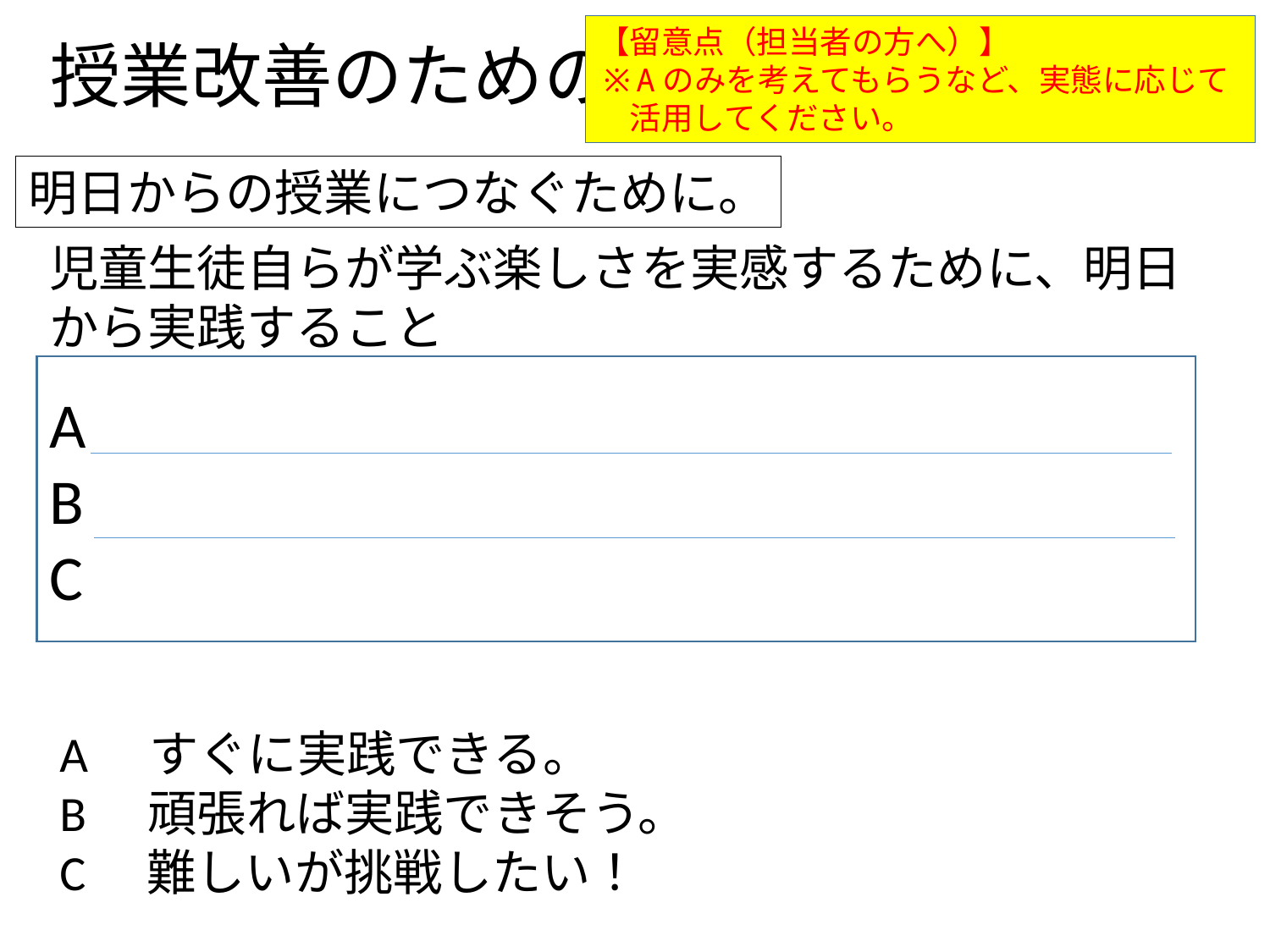

【留意点（担当者の方へ）】
※Aのみを考えてもらうなど、実態に応じて
　活用してください。
授業改善のためのプラス１
明日からの授業につなぐために。
児童生徒自らが学ぶ楽しさを実感するために、明日から実践すること
A
B
C
A　すぐに実践できる。
B　頑張れば実践できそう。
C　難しいが挑戦したい！